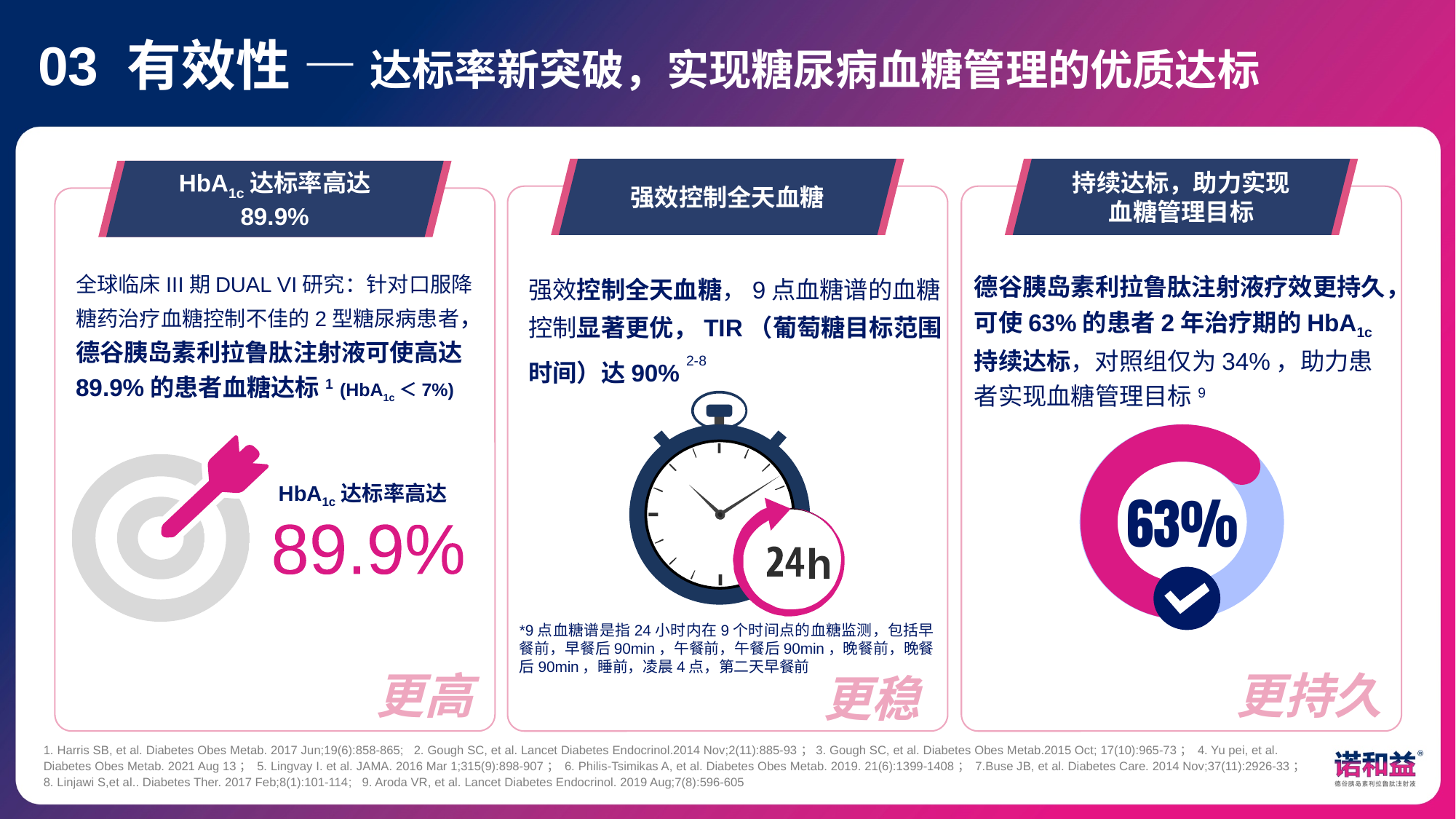

03 有效性 — 达标率新突破，实现糖尿病血糖管理的优质达标

强效控制全天血糖

持续达标，助力实现
血糖管理目标

HbA1c达标率高达 89.9%

全球临床III期DUAL VI研究：针对口服降糖药治疗血糖控制不佳的2型糖尿病患者，
德谷胰岛素利拉鲁肽注射液可使高达89.9%的患者血糖达标1 (HbA1c＜7%)
强效控制全天血糖，9点血糖谱的血糖控制显著更优，TIR（葡萄糖目标范围时间）达90% 2-8
德谷胰岛素利拉鲁肽注射液疗效更持久，可使63%的患者2年治疗期的HbA1c持续达标，对照组仅为34%，助力患者实现血糖管理目标9

h

HbA1c达标率高达
89.9%

63%

*9点血糖谱是指24小时内在9个时间点的血糖监测，包括早餐前，早餐后90min，午餐前，午餐后90min，晚餐前，晚餐后90min，睡前，凌晨4点，第二天早餐前
更高
更持久
更稳
1. Harris SB, et al. Diabetes Obes Metab. 2017 Jun;19(6):858-865;   2. Gough SC, et al. Lancet Diabetes Endocrinol.2014 Nov;2(11):885-93；3. Gough SC, et al. Diabetes Obes Metab.2015 Oct; 17(10):965-73； 4. Yu pei, et al. Diabetes Obes Metab. 2021 Aug 13； 5. Lingvay I. et al. JAMA. 2016 Mar 1;315(9):898-907； 6. Philis-Tsimikas A, et al. Diabetes Obes Metab. 2019. 21(6):1399-1408； 7.Buse JB, et al. Diabetes Care. 2014 Nov;37(11):2926-33； 8. Linjawi S,et al.. Diabetes Ther. 2017 Feb;8(1):101-114;   9. Aroda VR, et al. Lancet Diabetes Endocrinol. 2019 Aug;7(8):596-605